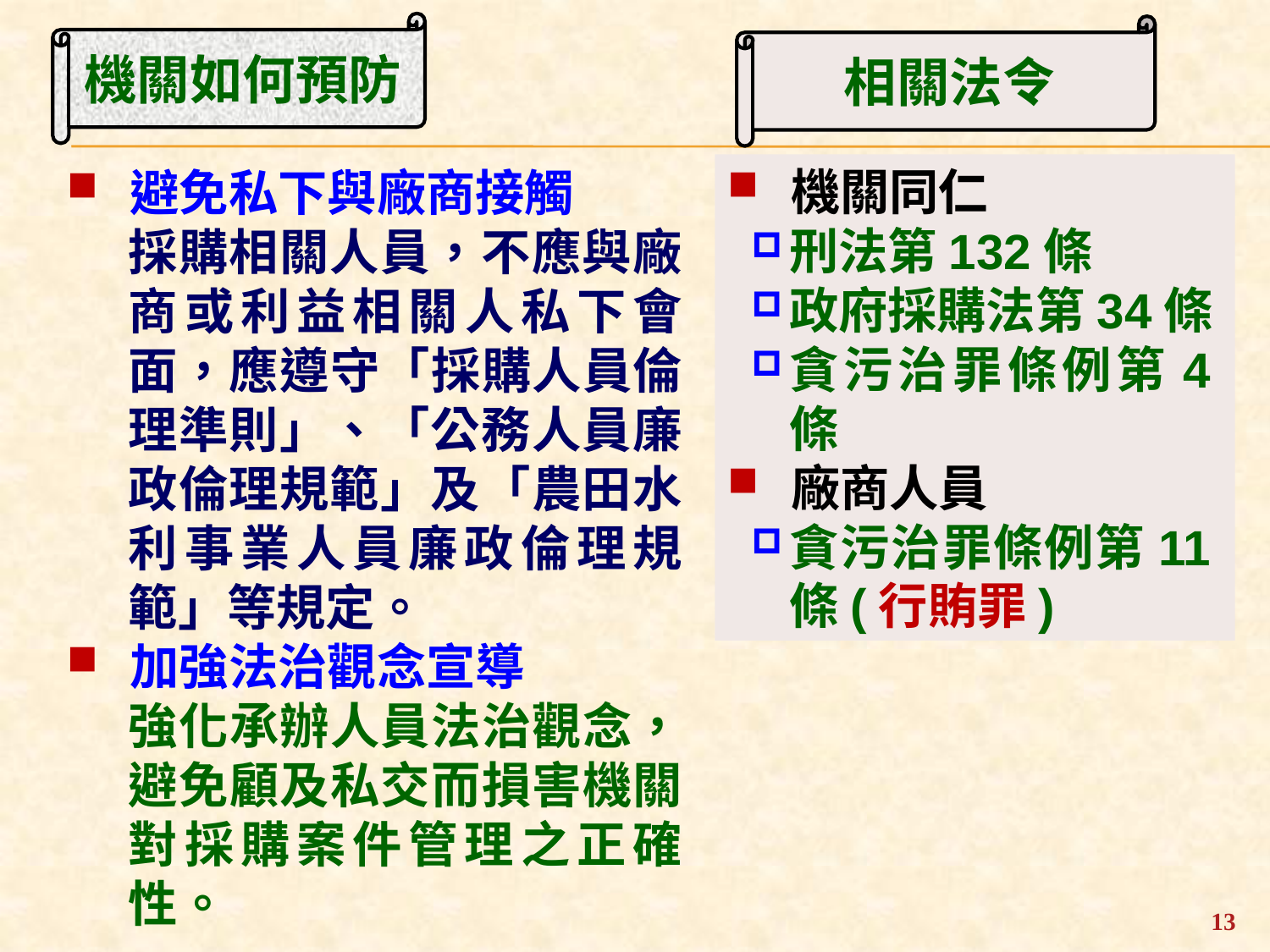

機關如何預防
相關法令
機關同仁
刑法第132條
政府採購法第34條
貪污治罪條例第4條
廠商人員
貪污治罪條例第11條(行賄罪)
避免私下與廠商接觸
採購相關人員，不應與廠商或利益相關人私下會面，應遵守「採購人員倫理準則」、「公務人員廉政倫理規範」及「農田水利事業人員廉政倫理規範」等規定。
加強法治觀念宣導
強化承辦人員法治觀念，避免顧及私交而損害機關對採購案件管理之正確性。
13